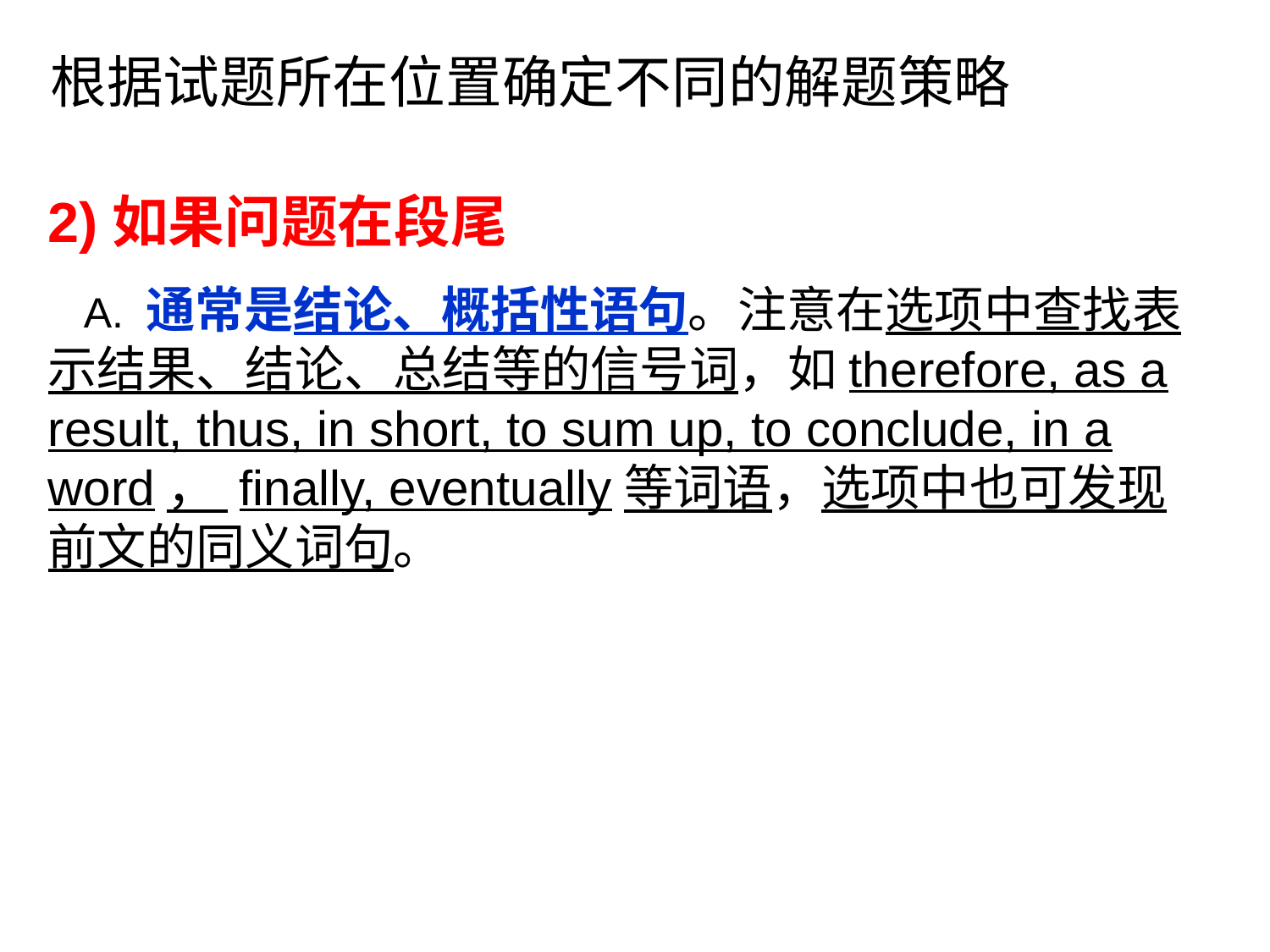

根据试题所在位置确定不同的解题策略
2)如果问题在段尾
   A. 通常是结论、概括性语句。注意在选项中查找表示结果、结论、总结等的信号词，如therefore, as a result, thus, in short, to sum up, to conclude, in a word， finally, eventually等词语，选项中也可发现前文的同义词句。